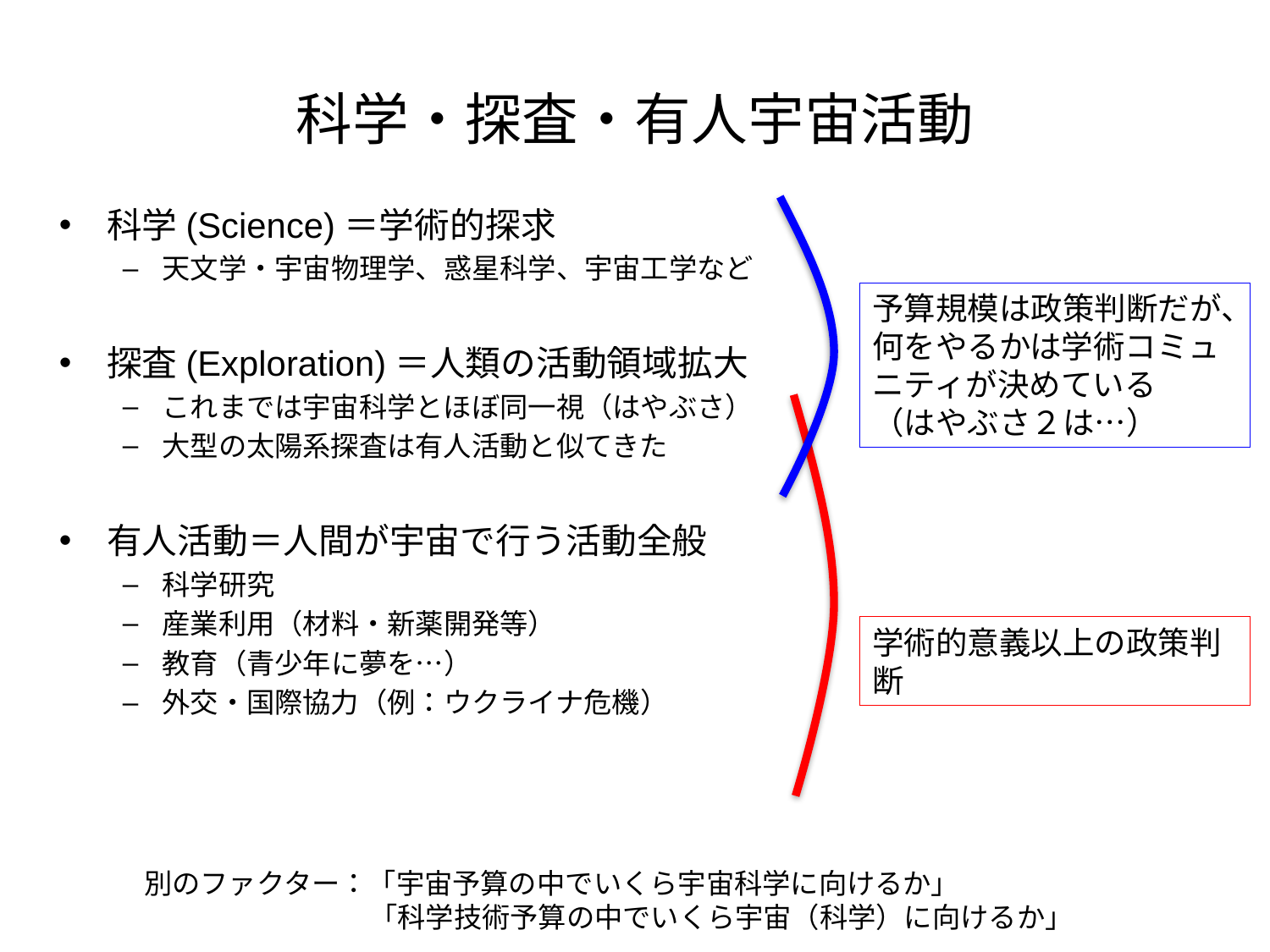

# 科学・探査・有人宇宙活動
科学(Science)＝学術的探求
天文学・宇宙物理学、惑星科学、宇宙工学など

探査(Exploration)＝人類の活動領域拡大
これまでは宇宙科学とほぼ同一視（はやぶさ）
大型の太陽系探査は有人活動と似てきた

有人活動＝人間が宇宙で行う活動全般
科学研究
産業利用（材料・新薬開発等）
教育（青少年に夢を…）
外交・国際協力（例：ウクライナ危機）

予算規模は政策判断だが、何をやるかは学術コミュニティが決めている
（はやぶさ２は…）

学術的意義以上の政策判断

別のファクター：「宇宙予算の中でいくら宇宙科学に向けるか」
　　　　　　　　「科学技術予算の中でいくら宇宙（科学）に向けるか」